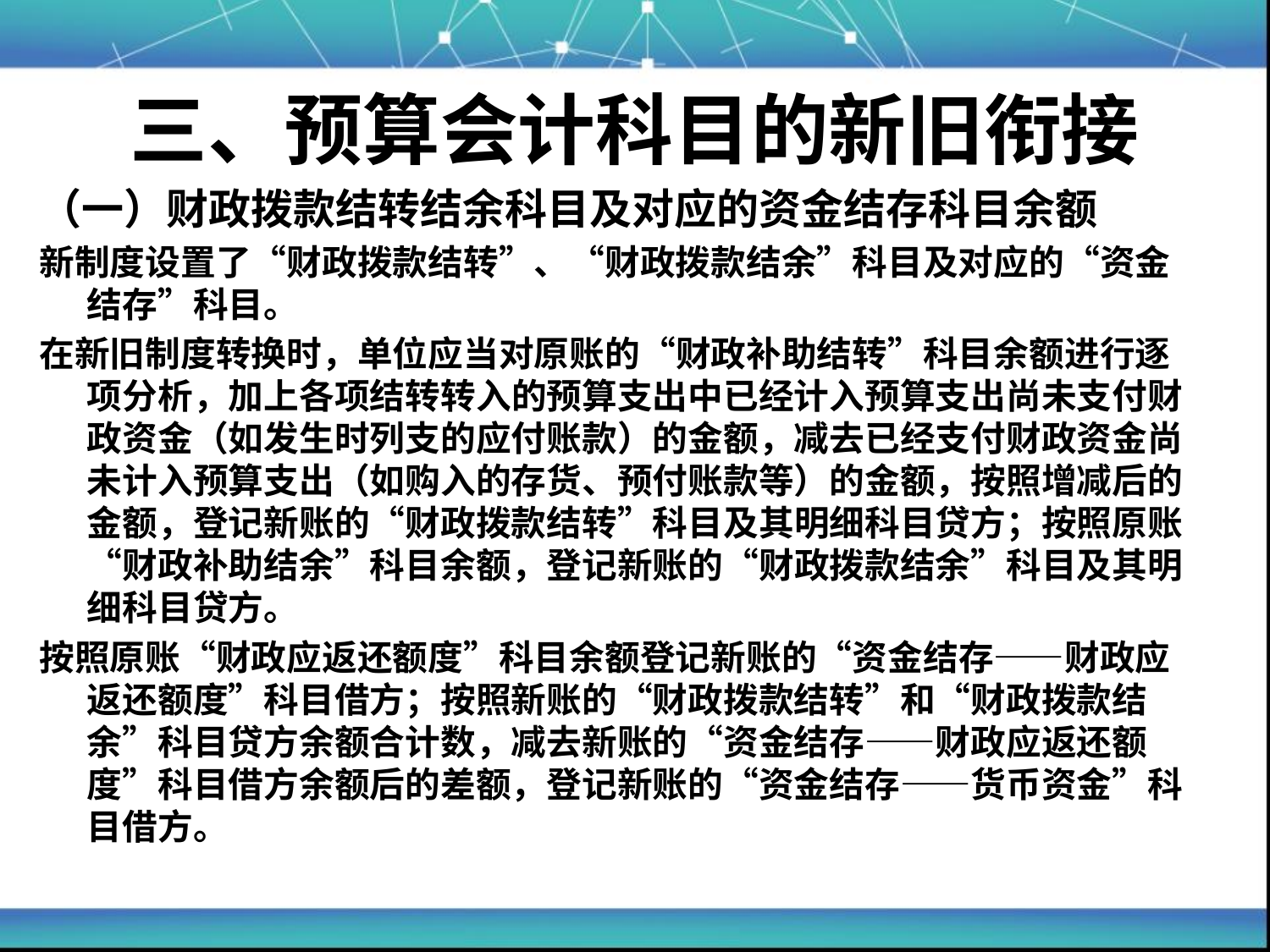

# 三、预算会计科目的新旧衔接
（一）财政拨款结转结余科目及对应的资金结存科目余额
新制度设置了“财政拨款结转”、“财政拨款结余”科目及对应的“资金结存”科目。
在新旧制度转换时，单位应当对原账的“财政补助结转”科目余额进行逐项分析，加上各项结转转入的预算支出中已经计入预算支出尚未支付财政资金（如发生时列支的应付账款）的金额，减去已经支付财政资金尚未计入预算支出（如购入的存货、预付账款等）的金额，按照增减后的金额，登记新账的“财政拨款结转”科目及其明细科目贷方；按照原账“财政补助结余”科目余额，登记新账的“财政拨款结余”科目及其明细科目贷方。
按照原账“财政应返还额度”科目余额登记新账的“资金结存——财政应返还额度”科目借方；按照新账的“财政拨款结转”和“财政拨款结余”科目贷方余额合计数，减去新账的“资金结存——财政应返还额度”科目借方余额后的差额，登记新账的“资金结存——货币资金”科目借方。